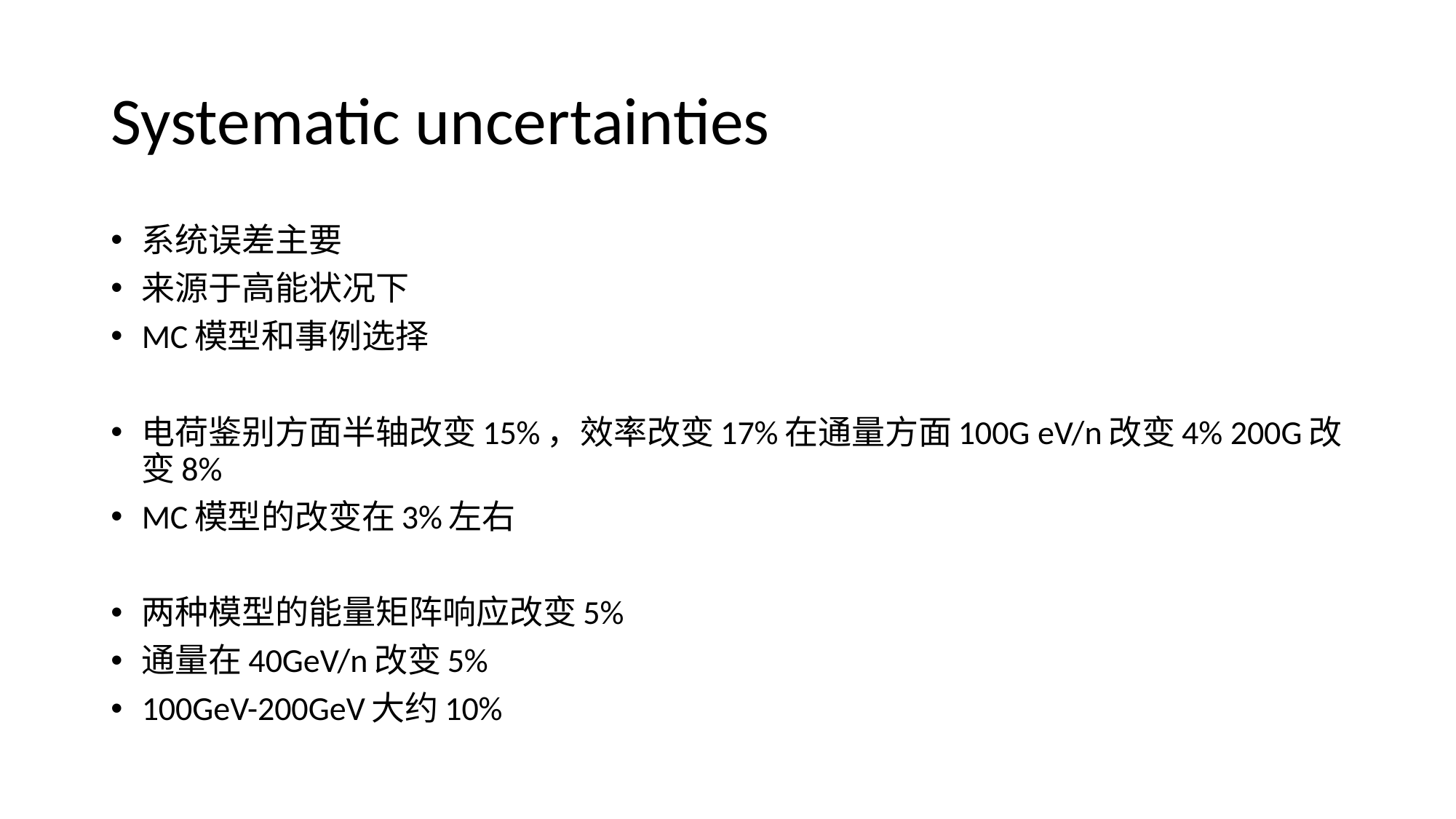

# Systematic uncertainties
系统误差主要
来源于高能状况下
MC模型和事例选择

电荷鉴别方面半轴改变15%，效率改变17%在通量方面100G eV/n改变4% 200G改变8%
MC模型的改变在3%左右

两种模型的能量矩阵响应改变5%
通量在40GeV/n改变5%
100GeV-200GeV大约10%